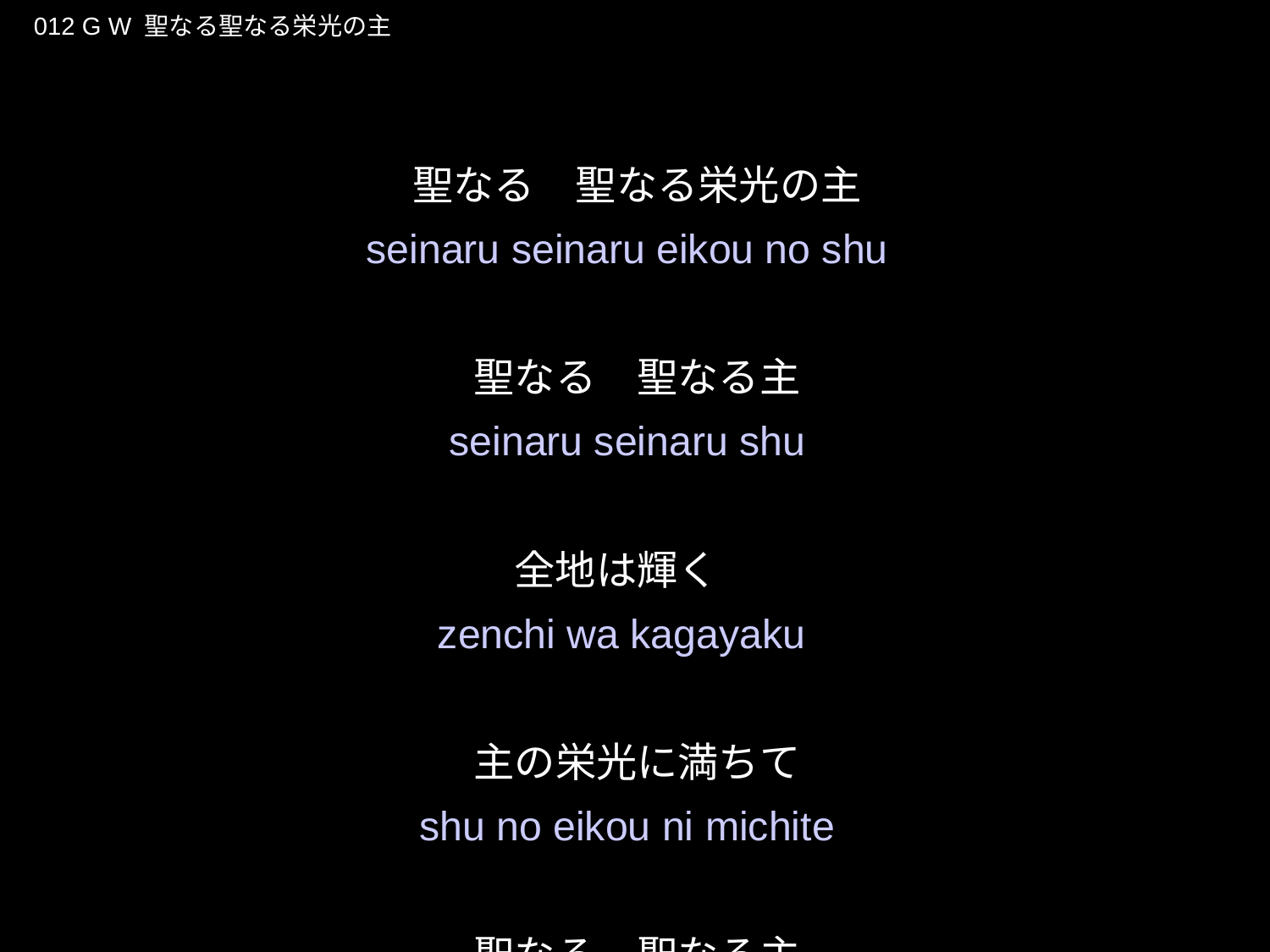

せいなるせいなるえいこうのしゅ
★W
012 G W 聖なる聖なる栄光の主
★１
聖なる　聖なる栄光の主

聖なる　聖なる主

全地は輝く

主の栄光に満ちて

聖なる　聖なる主
seinaru seinaru eikou no shu

seinaru seinaru shu

zenchi wa kagayaku

shu no eikou ni michite

seinaru seinaru shu